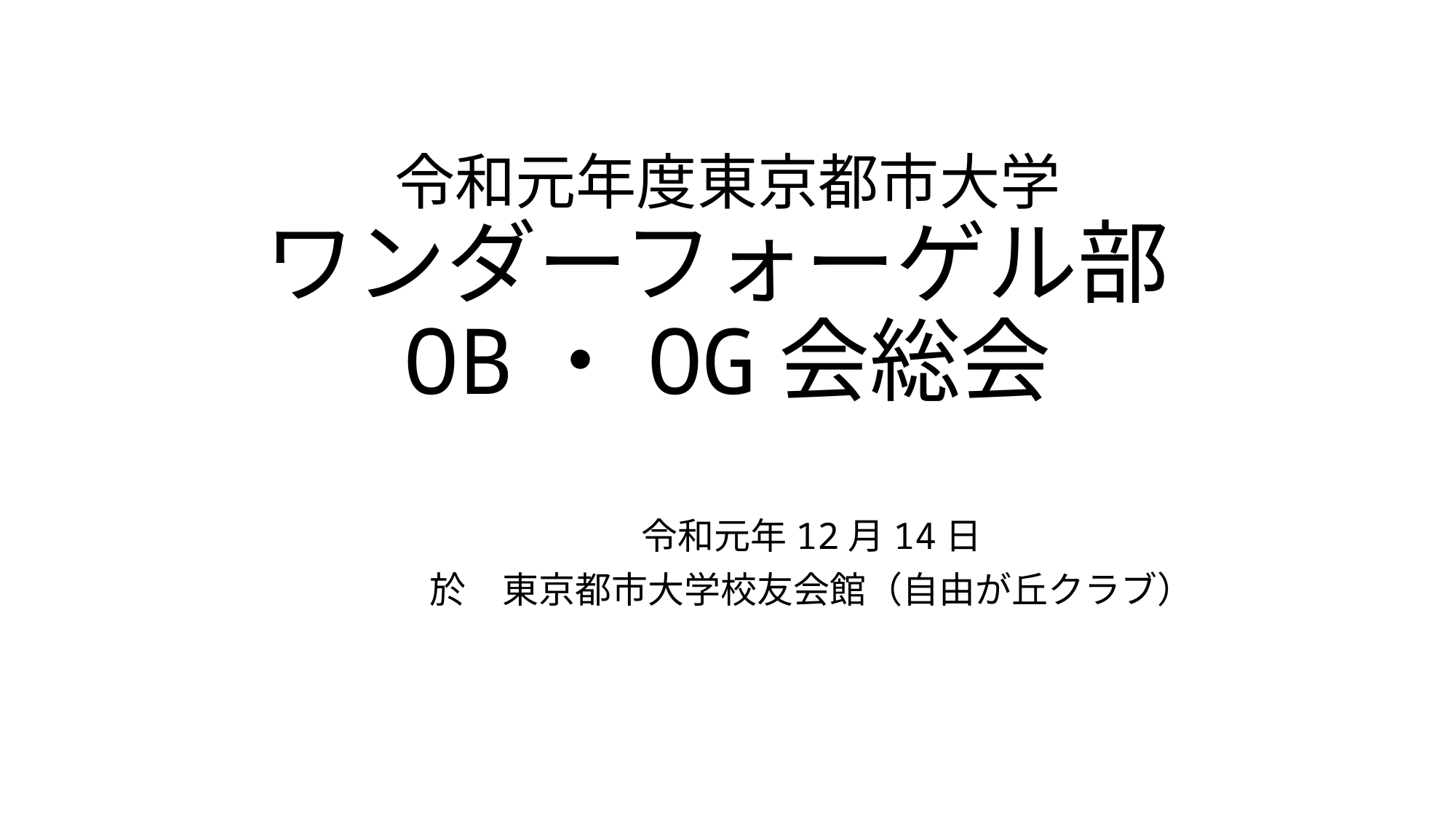

# 令和元年度東京都市大学 ワンダーフォーゲル部OB・OG会総会
令和元年12月14日
於　東京都市大学校友会館（自由が丘クラブ）